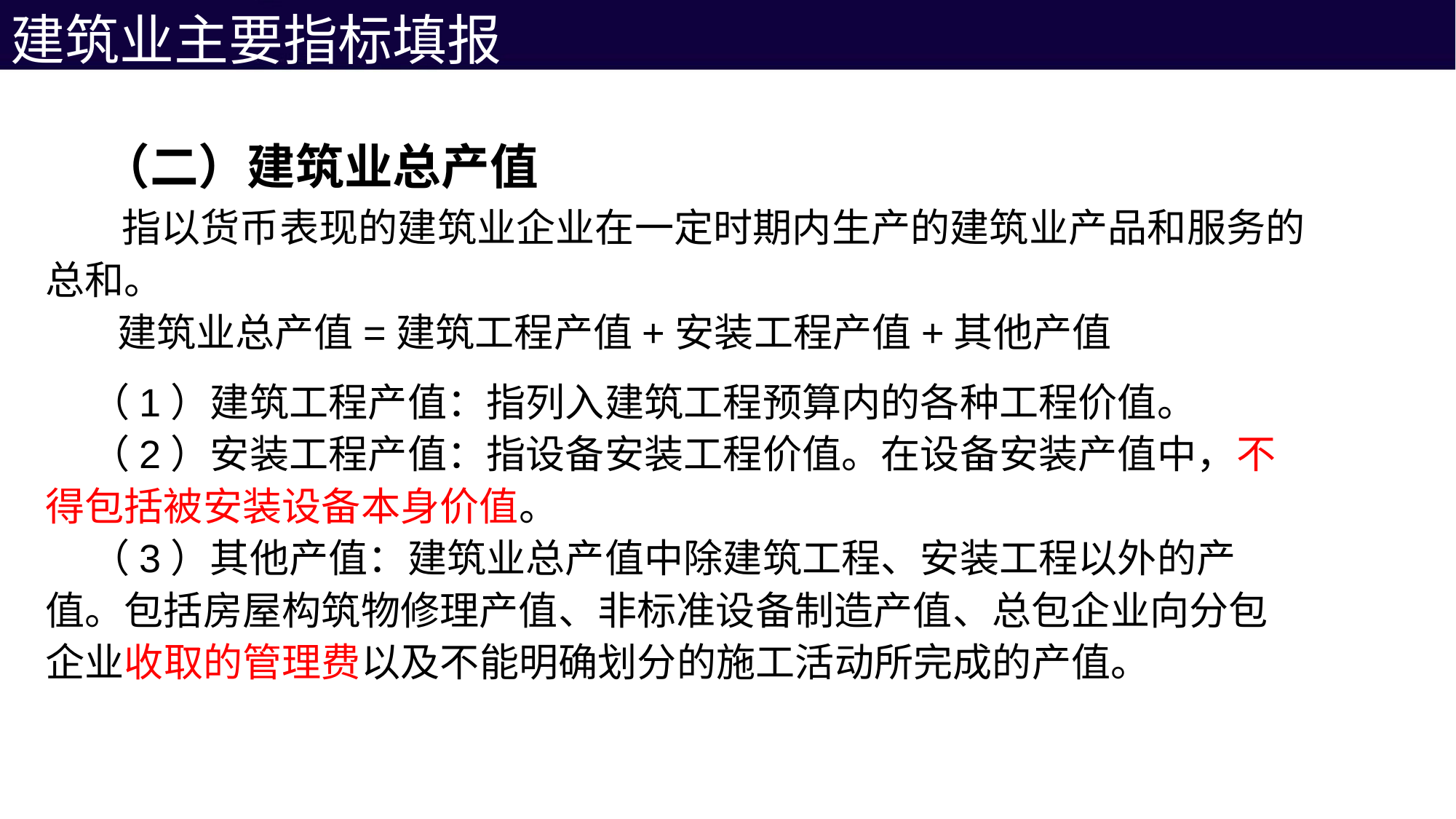

建筑业主要指标填报
    （二）建筑业总产值
       指以货币表现的建筑业企业在一定时期内生产的建筑业产品和服务的总和。
       建筑业总产值=建筑工程产值+安装工程产值+其他产值
    （1）建筑工程产值：指列入建筑工程预算内的各种工程价值。
    （2）安装工程产值：指设备安装工程价值。在设备安装产值中，不得包括被安装设备本身价值。
    （3）其他产值：建筑业总产值中除建筑工程、安装工程以外的产值。包括房屋构筑物修理产值、非标准设备制造产值、总包企业向分包企业收取的管理费以及不能明确划分的施工活动所完成的产值。